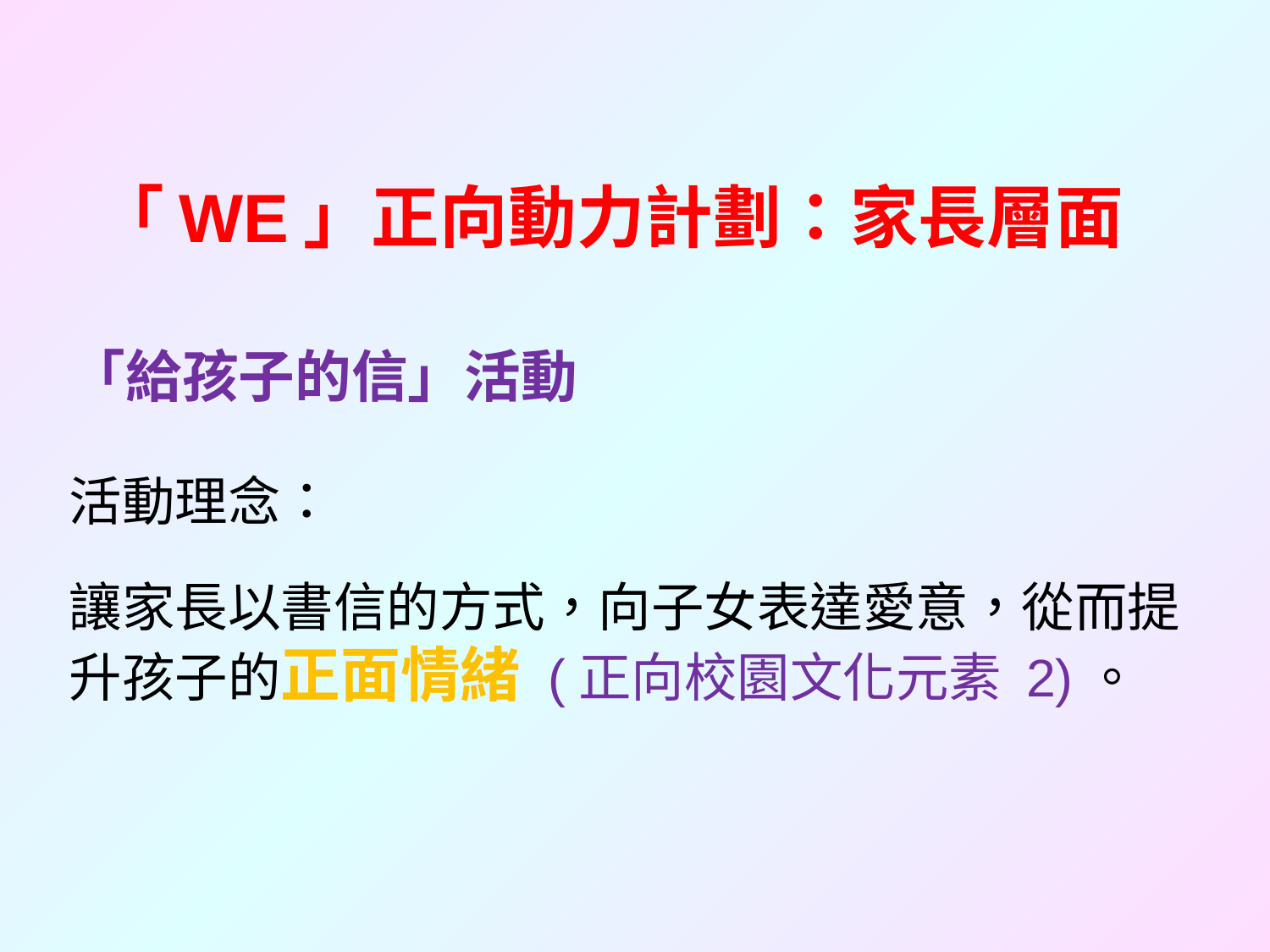

# 「WE」正向動力計劃：家長層面
「給孩子的信」活動

活動理念：

讓家長以書信的方式，向子女表達愛意，從而提升孩子的正面情緒 (正向校園文化元素 2)。